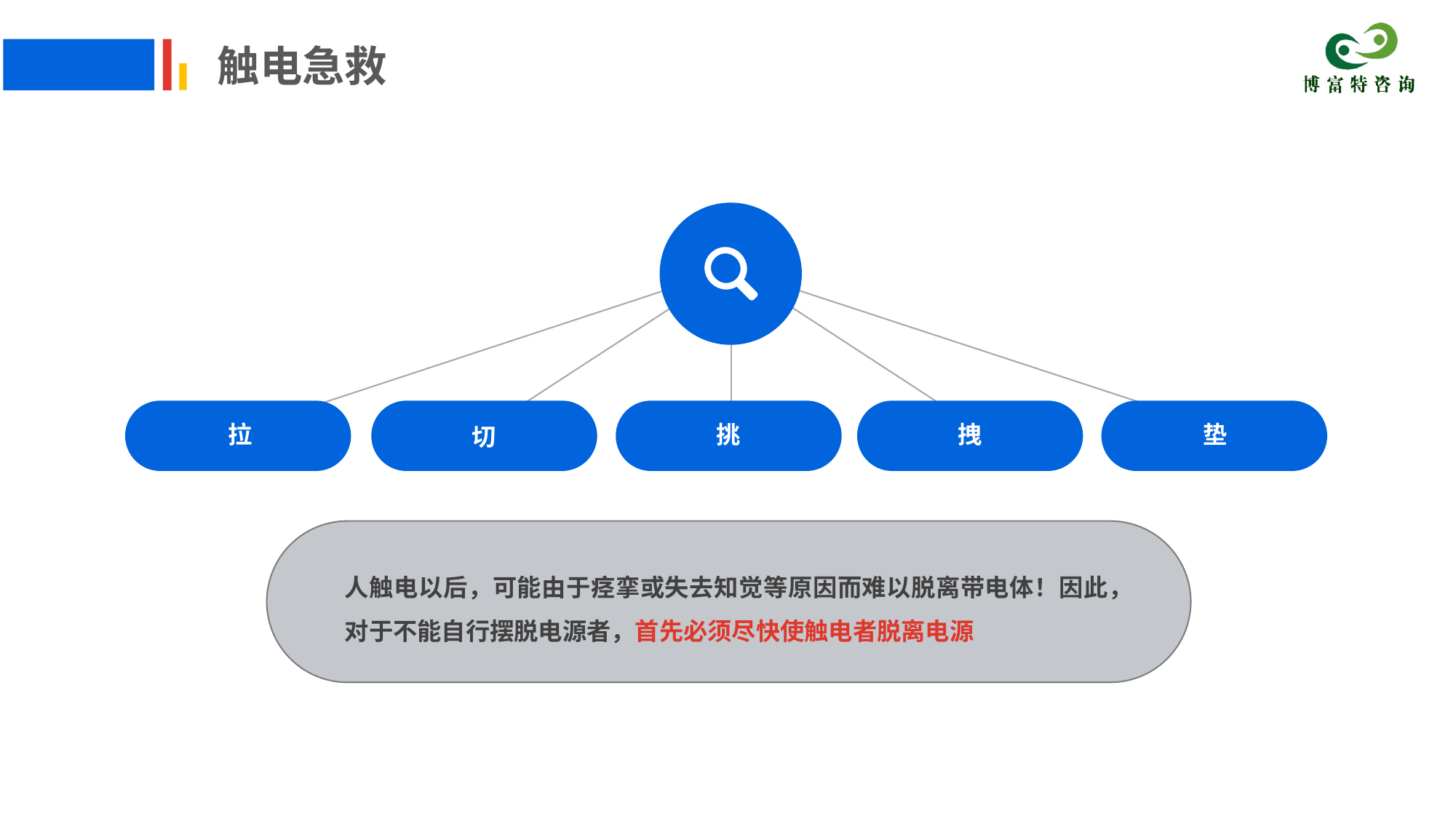

触电急救

垫
拉
切
挑
拽

人触电以后，可能由于痉挛或失去知觉等原因而难以脱离带电体！因此，对于不能自行摆脱电源者，首先必须尽快使触电者脱离电源